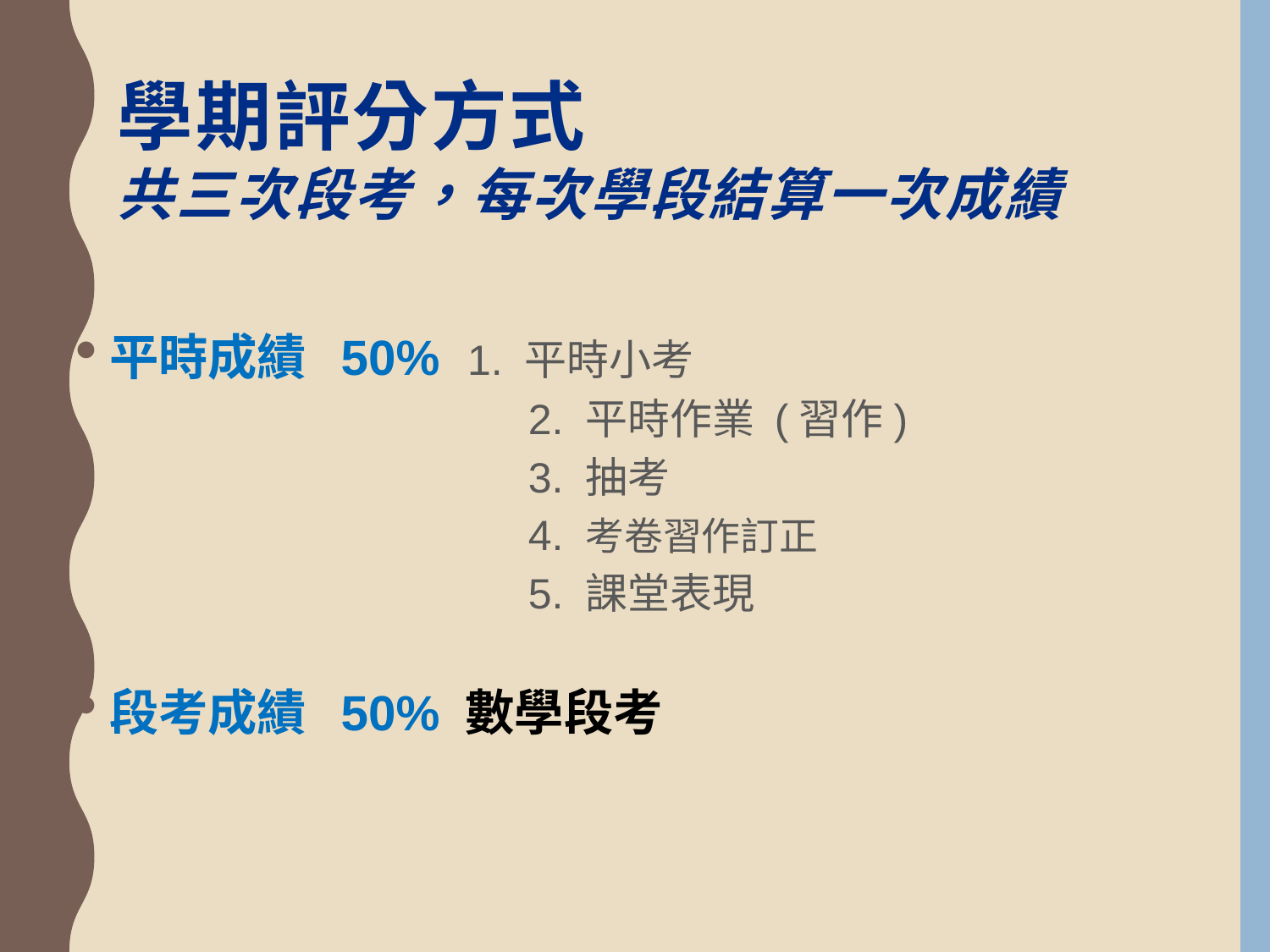

# 學期評分方式 共三次段考，每次學段結算一次成績
平時成績  50%  1. 平時小考
                                      2. 平時作業 (習作)
                                      3. 抽考
                                      4. 考卷習作訂正
                                      5. 課堂表現

段考成績  50% 數學段考